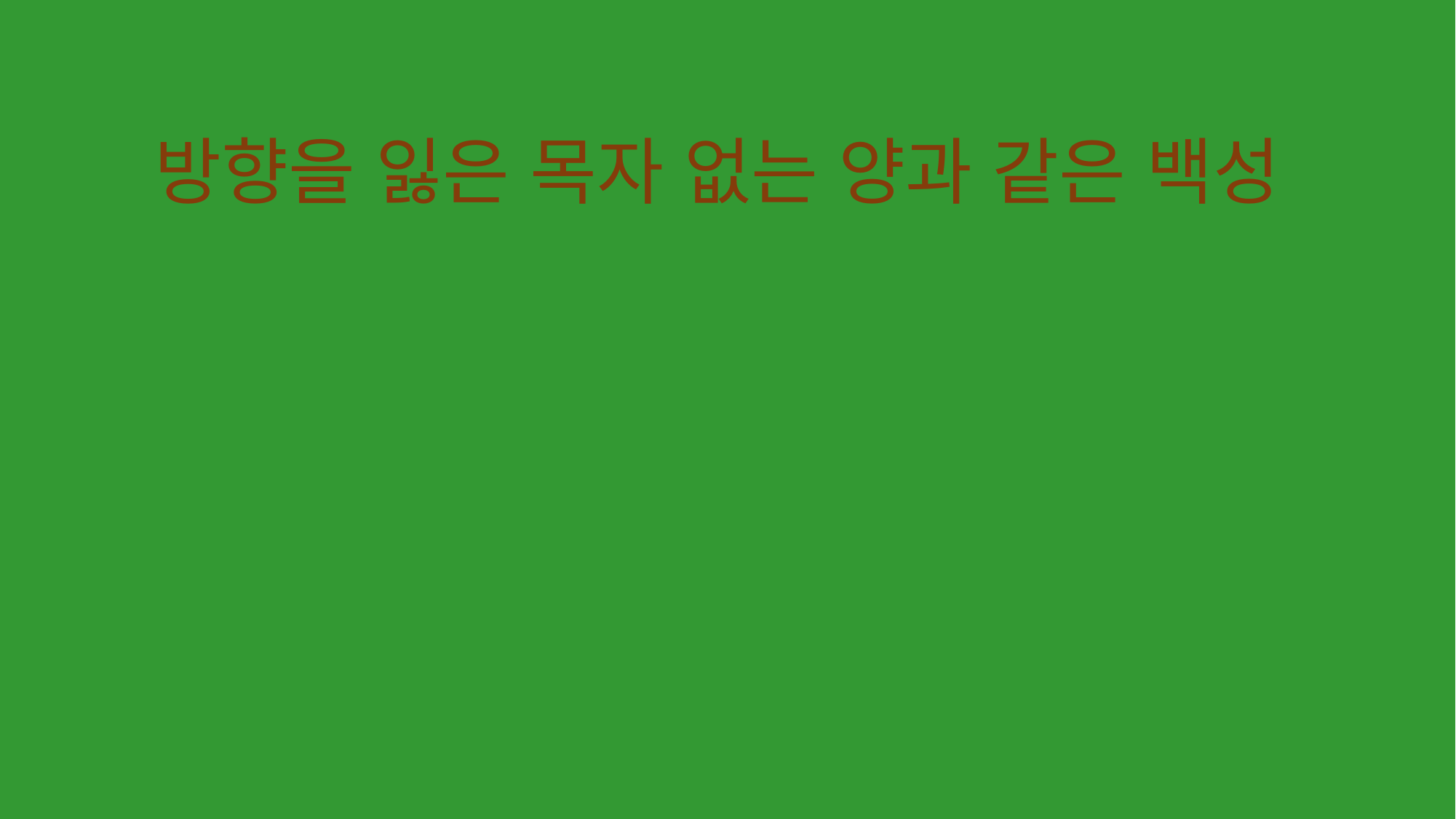

방향을 잃은 목자 없는 양과 같은 백성